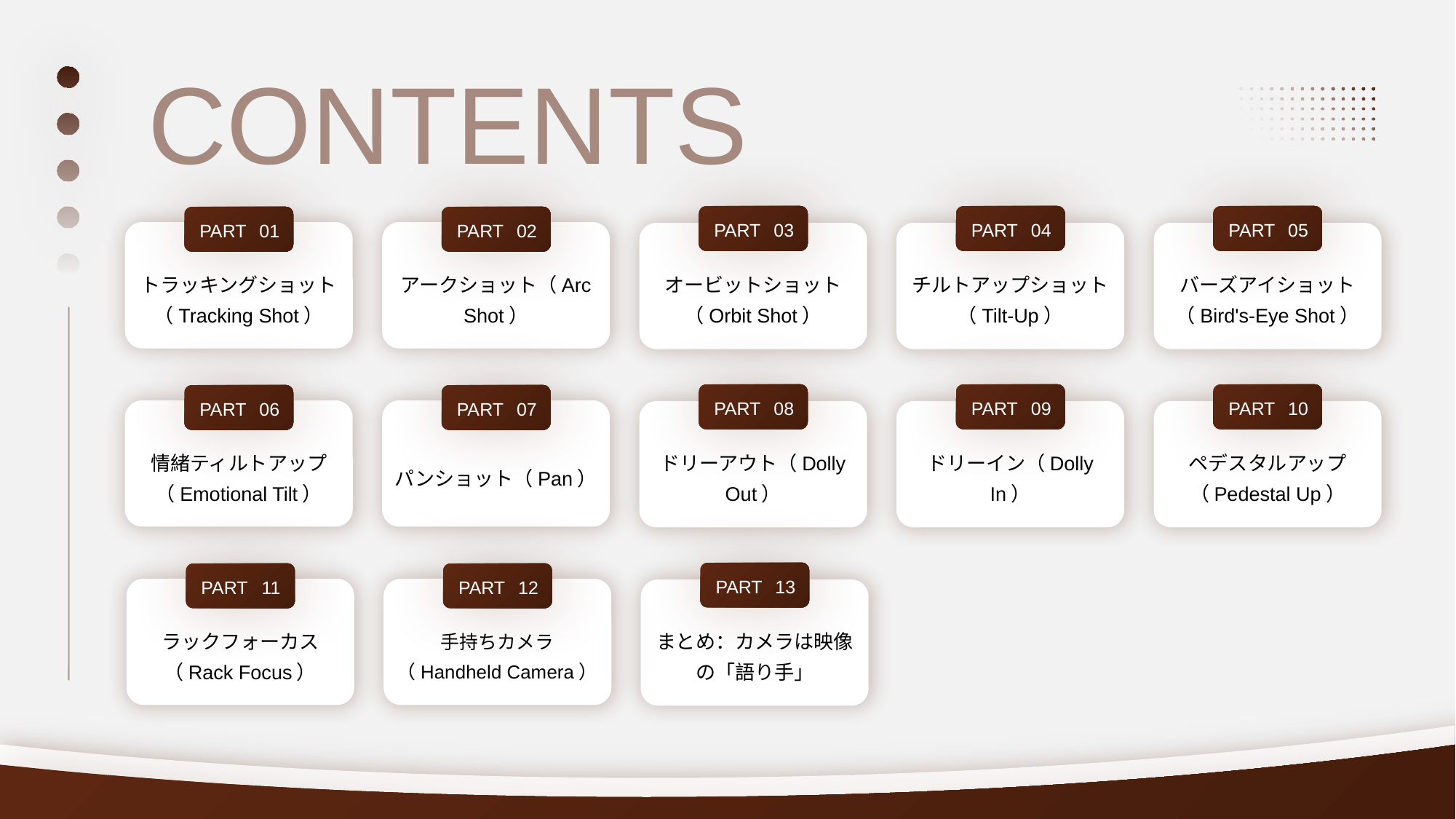

CONTENTS

03
04
05
01
02

PART
PART
PART
PART
PART

トラッキングショット（Tracking Shot）
アークショット（Arc Shot）
オービットショット（Orbit Shot）
チルトアップショット（Tilt-Up）
バーズアイショット（Bird's-Eye Shot）

08
09
10
07
06

PART
PART
PART
PART
PART

情緒ティルトアップ（Emotional Tilt）
パンショット（Pan）
ドリーアウト（Dolly Out）
ドリーイン（Dolly In）
ペデスタルアップ（Pedestal Up）
13
11
12

PART
PART
PART

ラックフォーカス（Rack Focus）
手持ちカメラ（Handheld Camera）
まとめ：カメラは映像の「語り手」